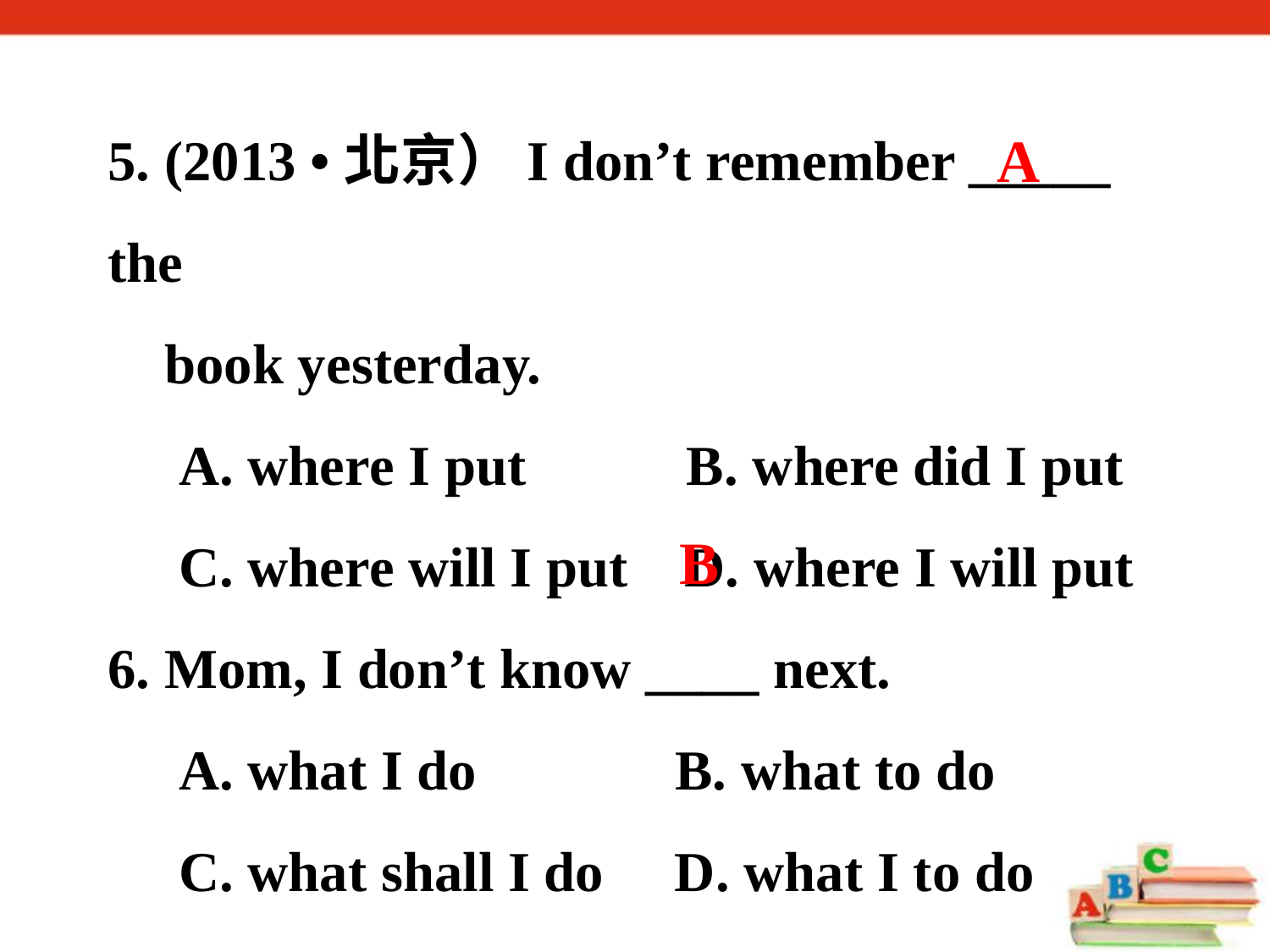

5. (2013 •北京）I don’t remember _____ the
    book yesterday.
     A. where I put	     B. where did I put
     C. where will I put    D. where I will put
6. Mom, I don’t know ____ next.
     A. what I do              B. what to do
     C. what shall I do     D. what I to do
A
B